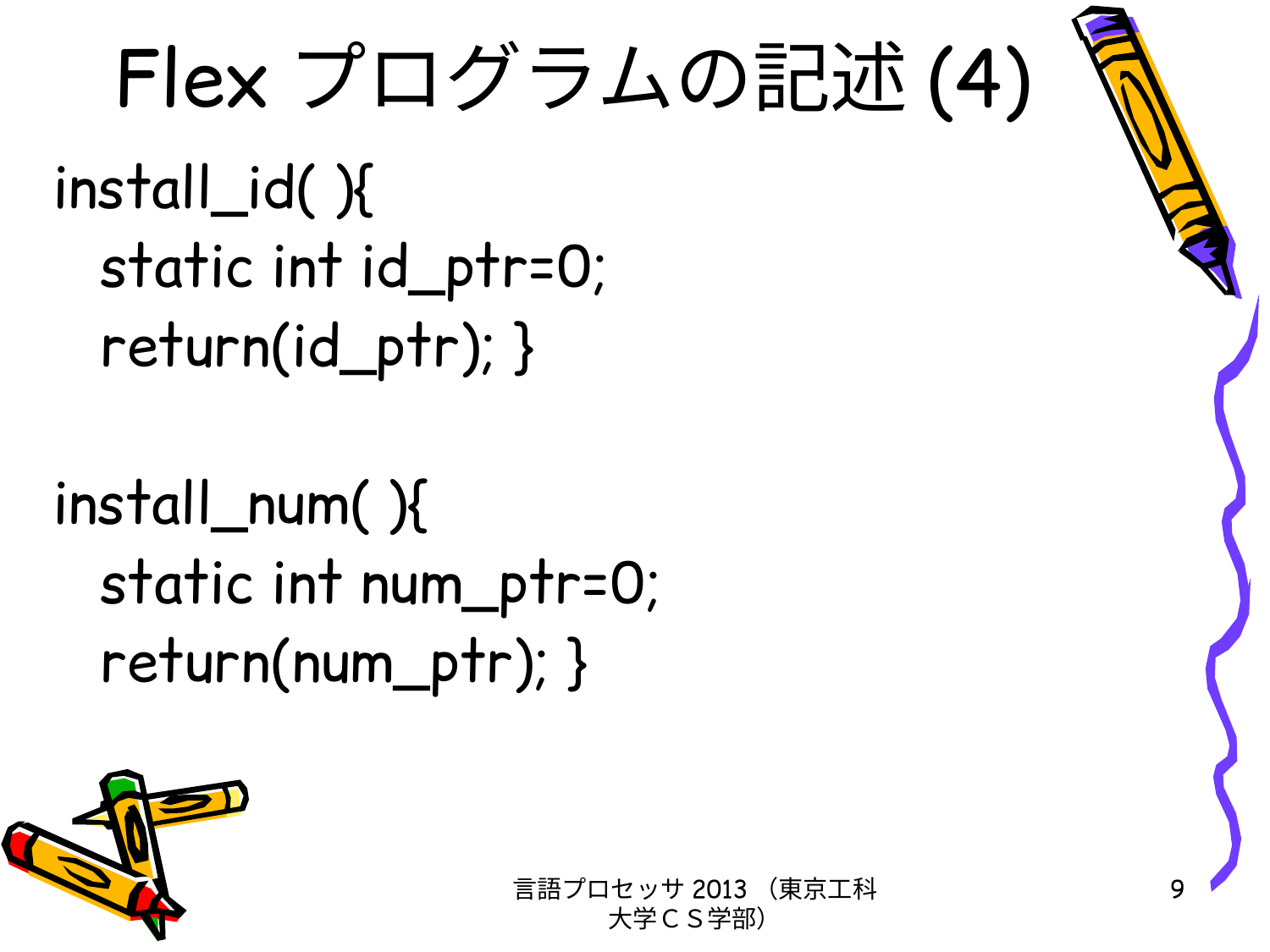

# Flexプログラムの記述(4)
install_id( ){
	static int id_ptr=0;
	return(id_ptr); }

install_num( ){
	static int num_ptr=0;
	return(num_ptr); }
言語プロセッサ2013（東京工科大学ＣＳ学部）
9